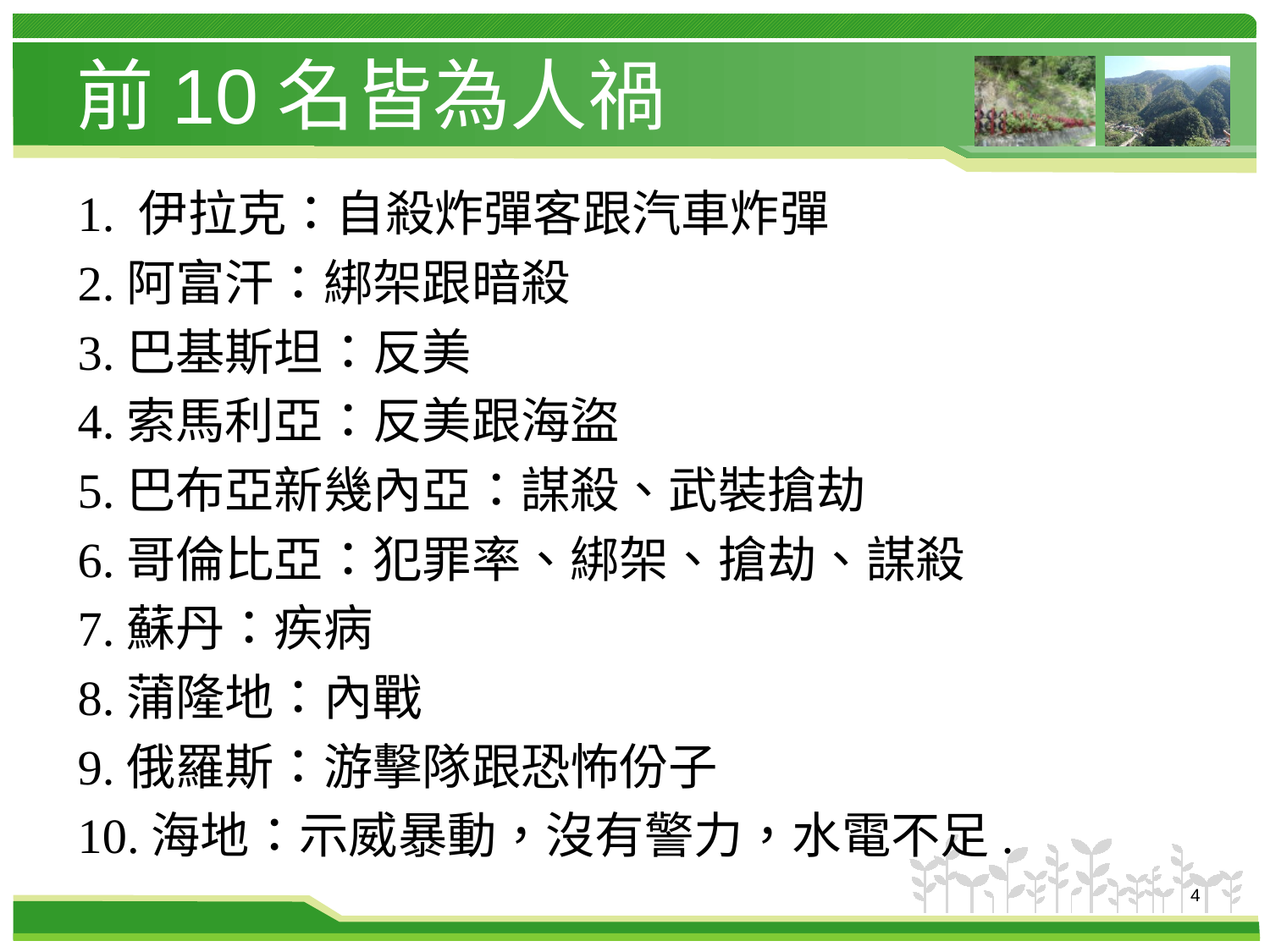

# 前10名皆為人禍
1. 伊拉克：自殺炸彈客跟汽車炸彈
2.阿富汗：綁架跟暗殺
3.巴基斯坦：反美
4.索馬利亞：反美跟海盜
5.巴布亞新幾內亞：謀殺、武裝搶劫
6.哥倫比亞：犯罪率、綁架、搶劫、謀殺
7.蘇丹：疾病
8.蒲隆地：內戰
9.俄羅斯：游擊隊跟恐怖份子
10.海地：示威暴動，沒有警力，水電不足.

4